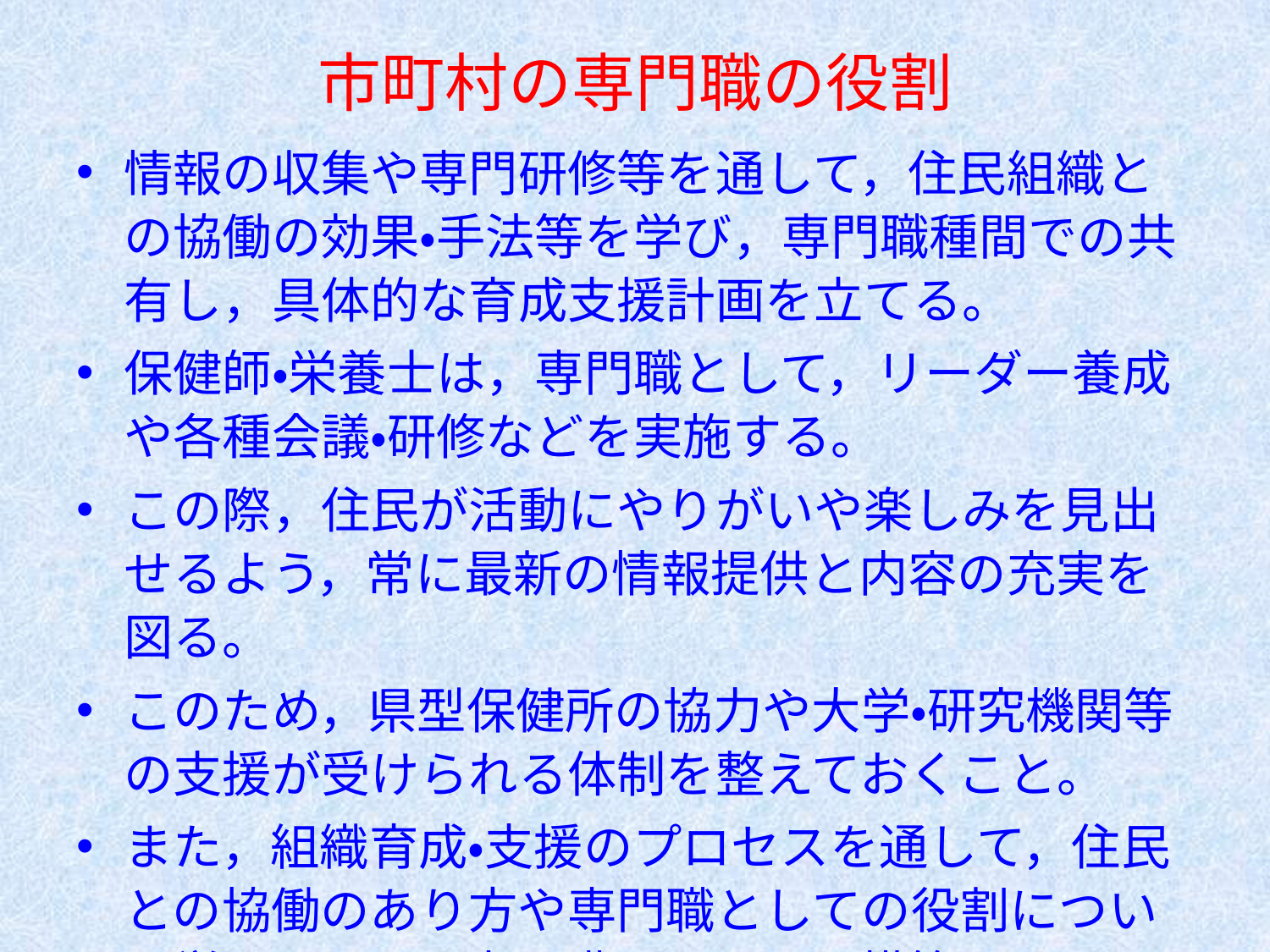

# 市町村の専門職の役割
情報の収集や専門研修等を通して，住民組織との協働の効果・手法等を学び，専門職種間での共有し，具体的な育成支援計画を立てる。
保健師・栄養士は，専門職として，リーダー養成や各種会議・研修などを実施する。
この際，住民が活動にやりがいや楽しみを見出せるよう，常に最新の情報提供と内容の充実を図る。
このため，県型保健所の協力や大学・研究機関等の支援が受けられる体制を整えておくこと。
また，組織育成・支援のプロセスを通して，住民との協働のあり方や専門職としての役割について学べるよう，専門職のＯＪＴを構築します。